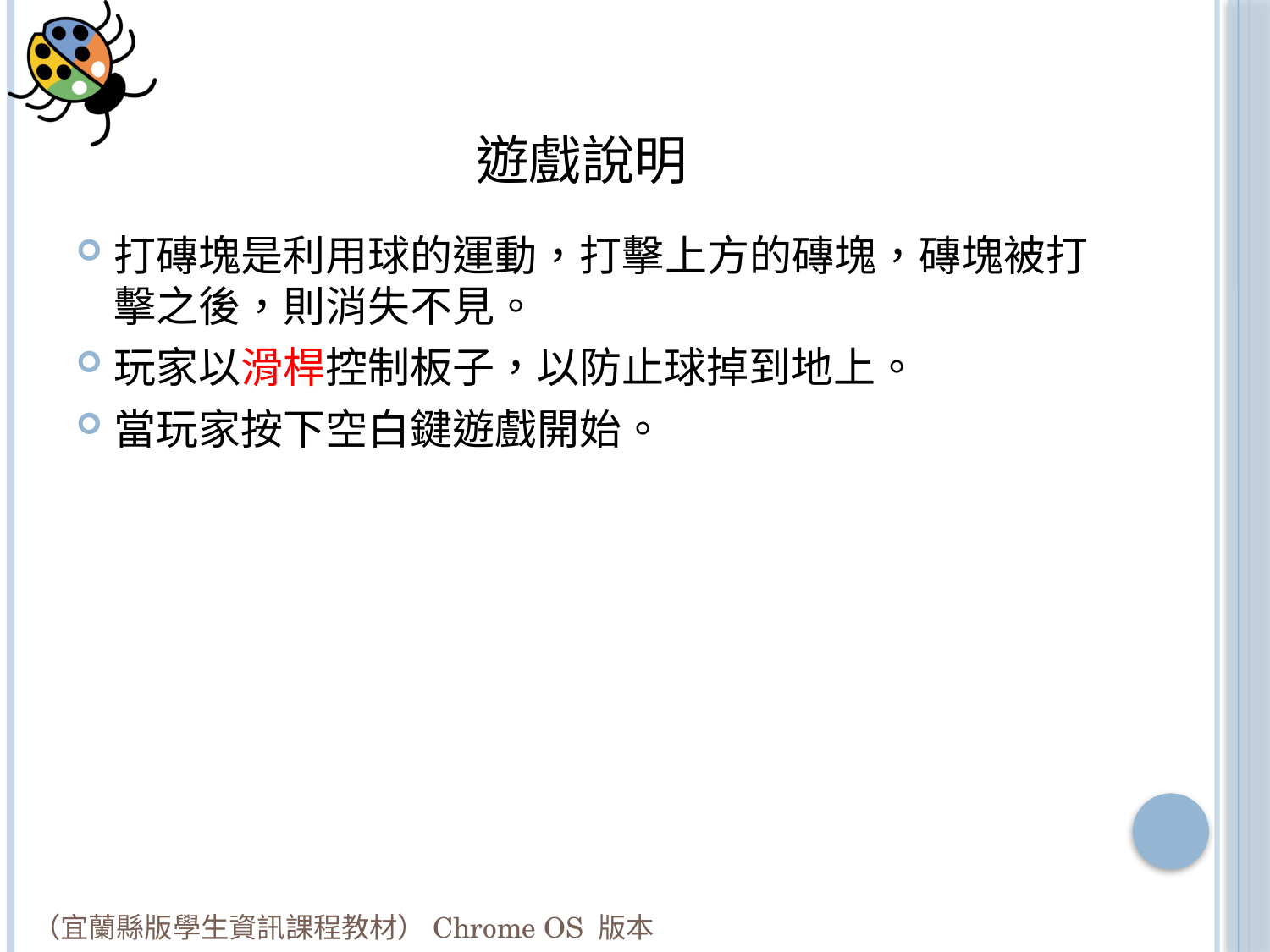

# 遊戲說明
打磚塊是利用球的運動，打擊上方的磚塊，磚塊被打擊之後，則消失不見。
玩家以滑桿控制板子，以防止球掉到地上。
當玩家按下空白鍵遊戲開始。
（宜蘭縣版學生資訊課程教材）Chrome OS 版本